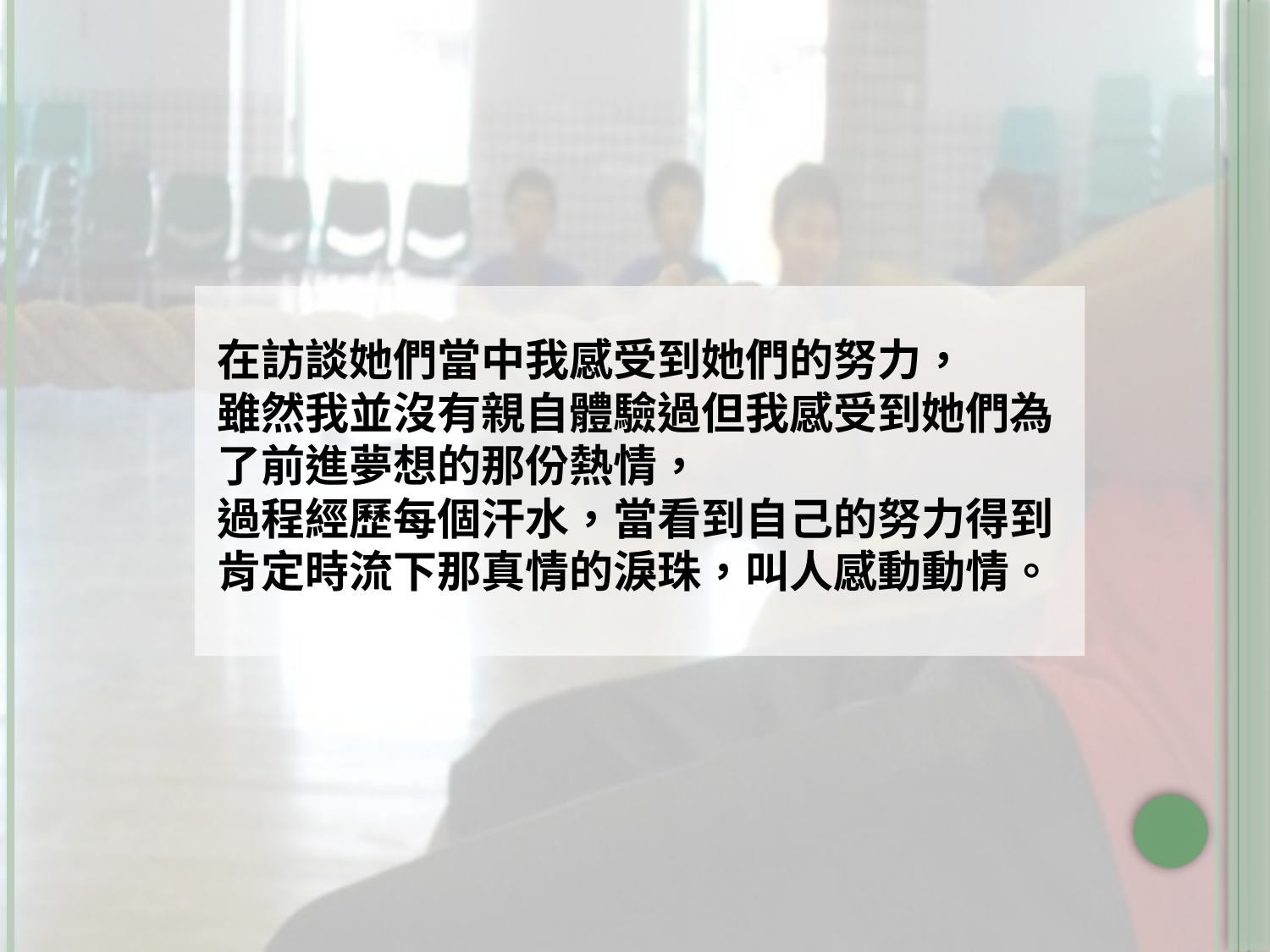

在訪談她們當中我感受到她們的努力，
雖然我並沒有親自體驗過但我感受到她們為了前進夢想的那份熱情，
過程經歷每個汗水，當看到自己的努力得到肯定時流下那真情的淚珠，叫人感動動情。